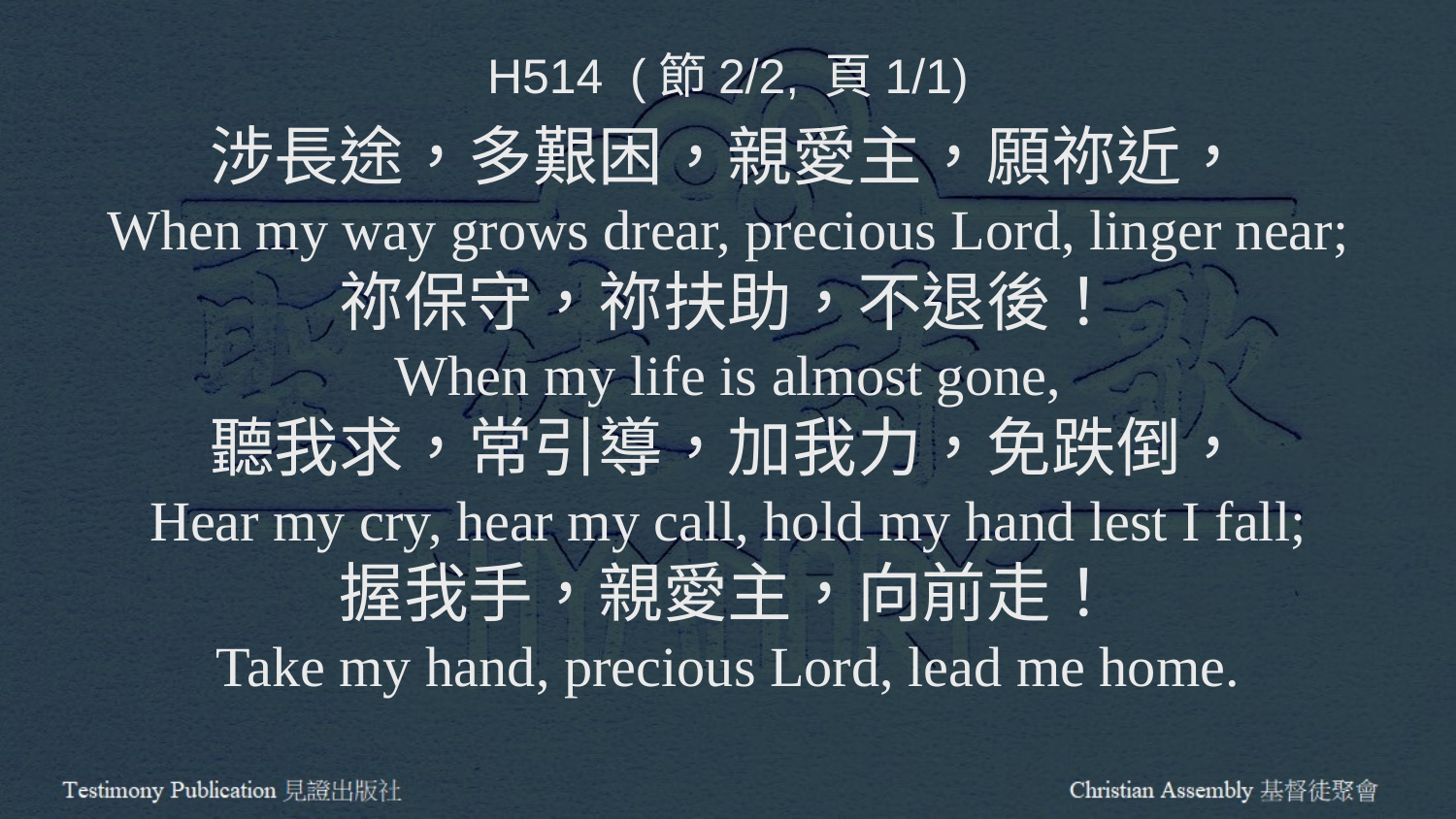

H514  (節2/2, 頁1/1)
涉長途，多艱困，親愛主，願祢近，
When my way grows drear, precious Lord, linger near;
祢保守，祢扶助，不退後！
When my life is almost gone,
聽我求，常引導，加我力，免跌倒，
Hear my cry, hear my call, hold my hand lest I fall;
握我手，親愛主，向前走！
Take my hand, precious Lord, lead me home.